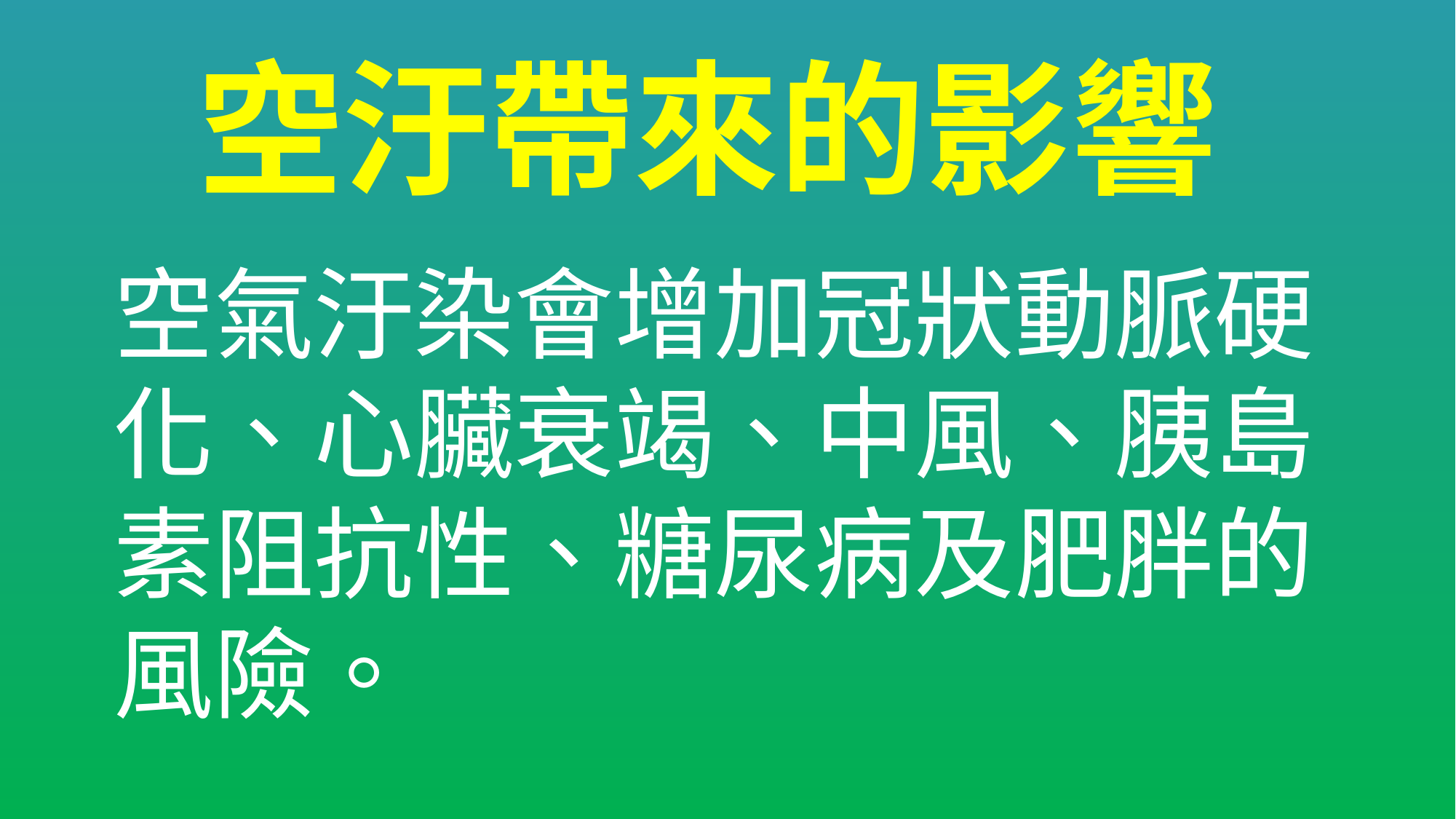

空汙帶來的影響
空氣汙染會增加冠狀動脈硬化、心臟衰竭、中風、胰島素阻抗性、糖尿病及肥胖的風險。